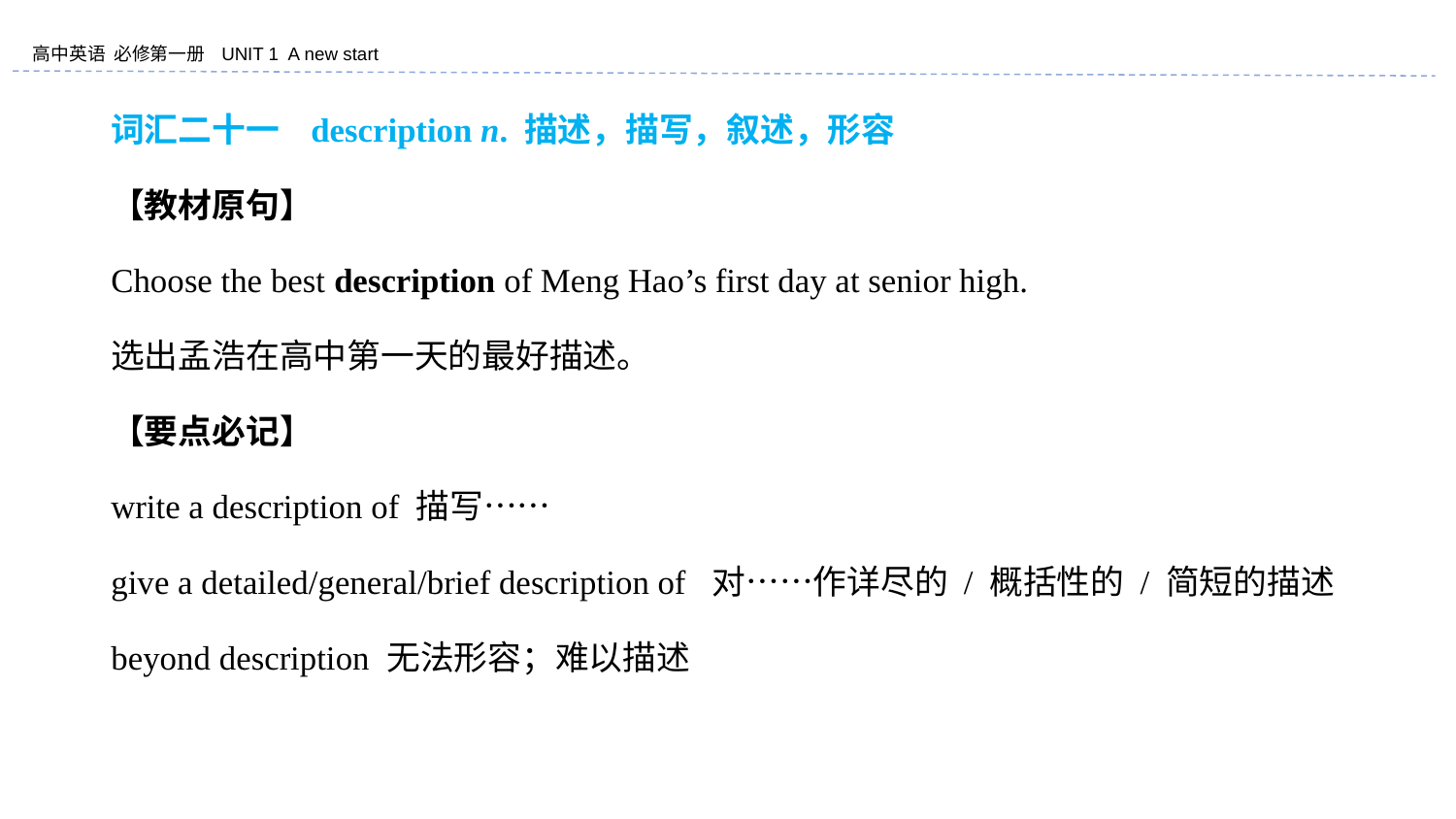

词汇二十一   description n. 描述，描写，叙述，形容
【教材原句】
Choose the best description of Meng Hao’s first day at senior high.
选出孟浩在高中第一天的最好描述。
【要点必记】
write a description of 描写……
give a detailed/general/brief description of  对……作详尽的 / 概括性的 / 简短的描述
beyond description 无法形容；难以描述